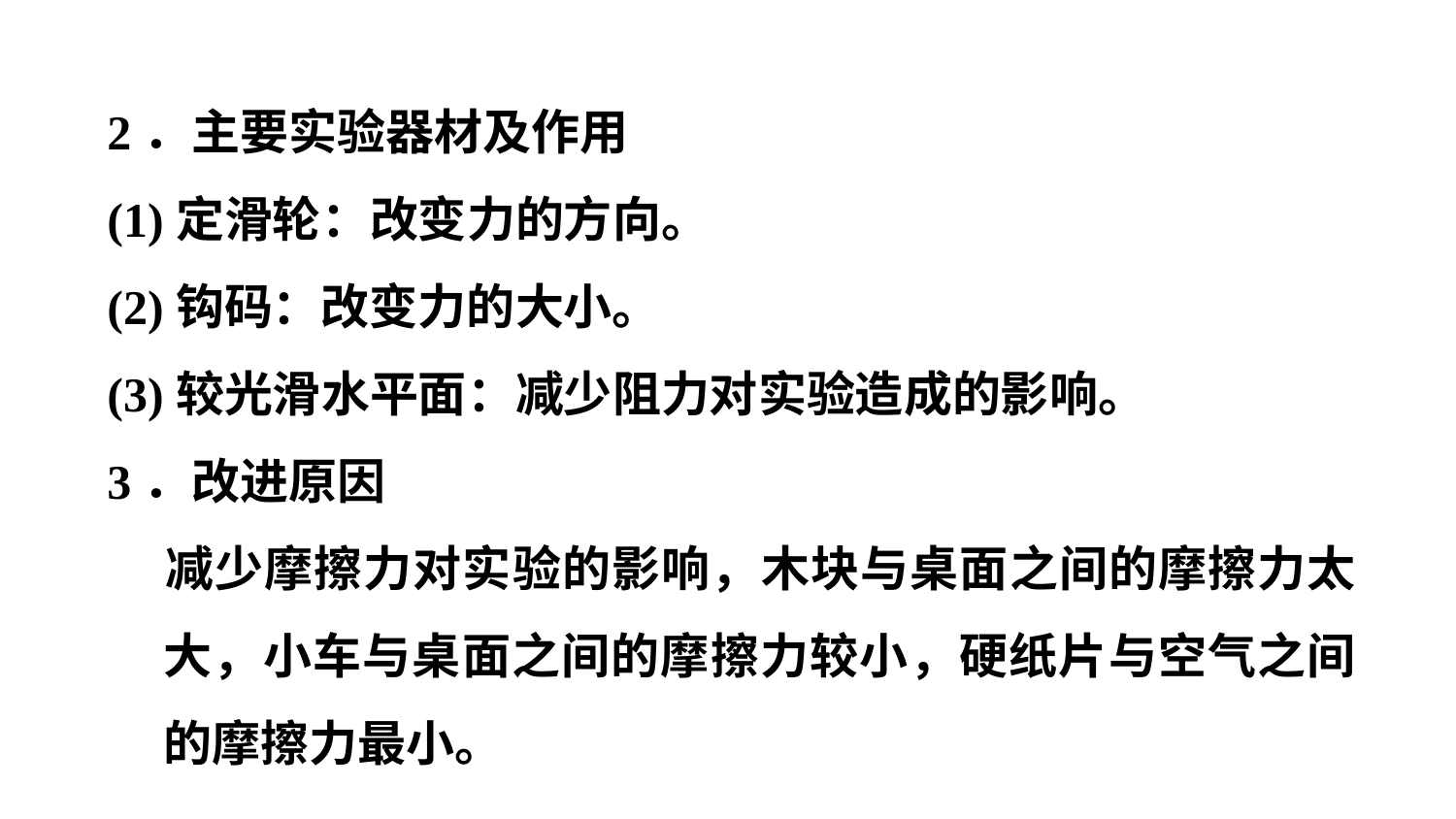

2．主要实验器材及作用
(1)定滑轮：改变力的方向。
(2)钩码：改变力的大小。
(3)较光滑水平面：减少阻力对实验造成的影响。
3．改进原因
	减少摩擦力对实验的影响，木块与桌面之间的摩擦力太大，小车与桌面之间的摩擦力较小，硬纸片与空气之间的摩擦力最小。